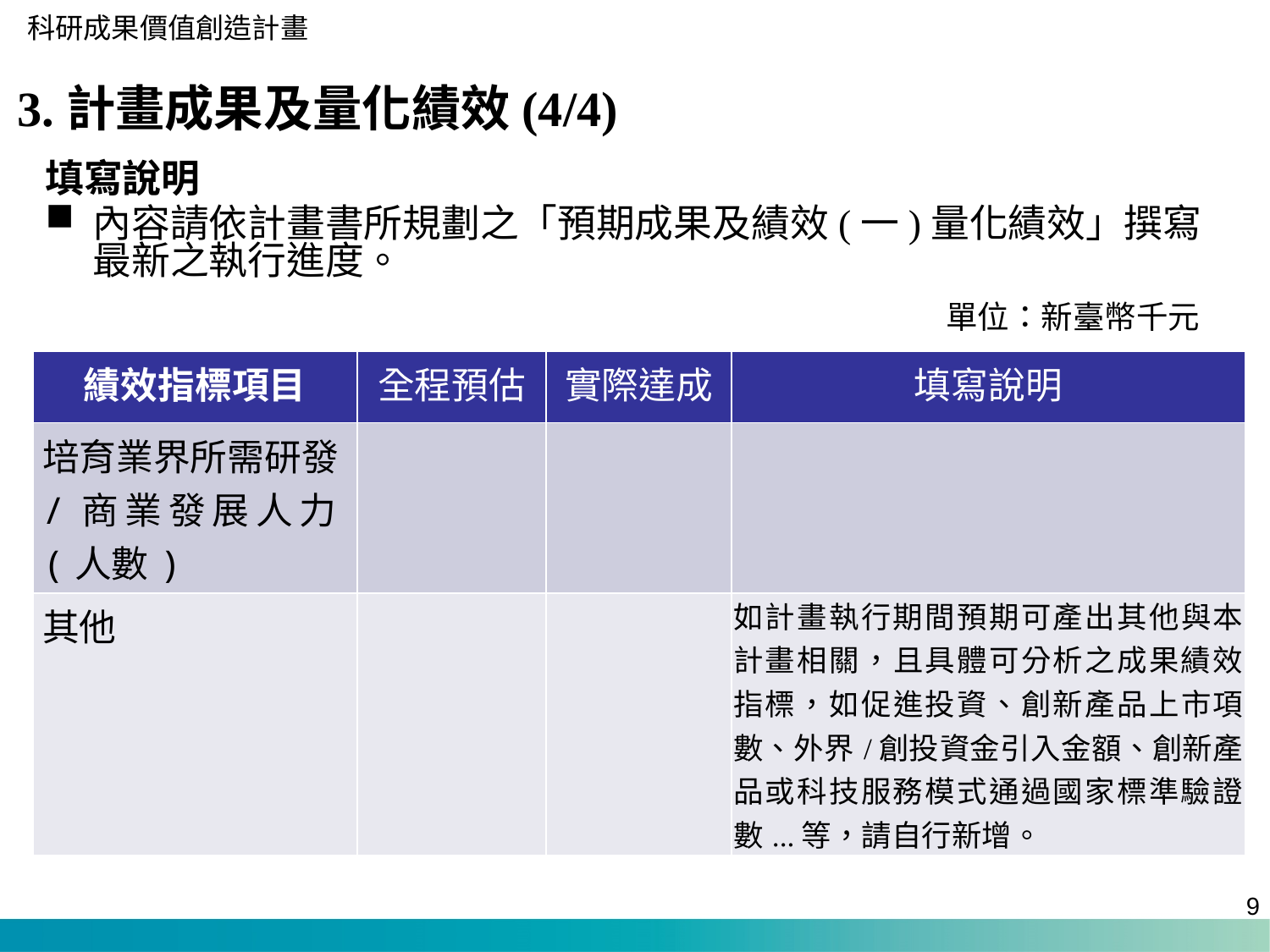

3.計畫成果及量化績效(4/4)
填寫說明
內容請依計畫書所規劃之「預期成果及績效(一)量化績效」撰寫最新之執行進度。
單位：新臺幣千元
| 績效指標項目 | 全程預估 | 實際達成 | 填寫說明 |
| --- | --- | --- | --- |
| 培育業界所需研發/商業發展人力(人數) |  |  |  |
| 其他 |  |  | 如計畫執行期間預期可產出其他與本計畫相關，且具體可分析之成果績效指標，如促進投資、創新產品上市項數、外界/創投資金引入金額、創新產品或科技服務模式通過國家標準驗證數...等，請自行新增。 |
9